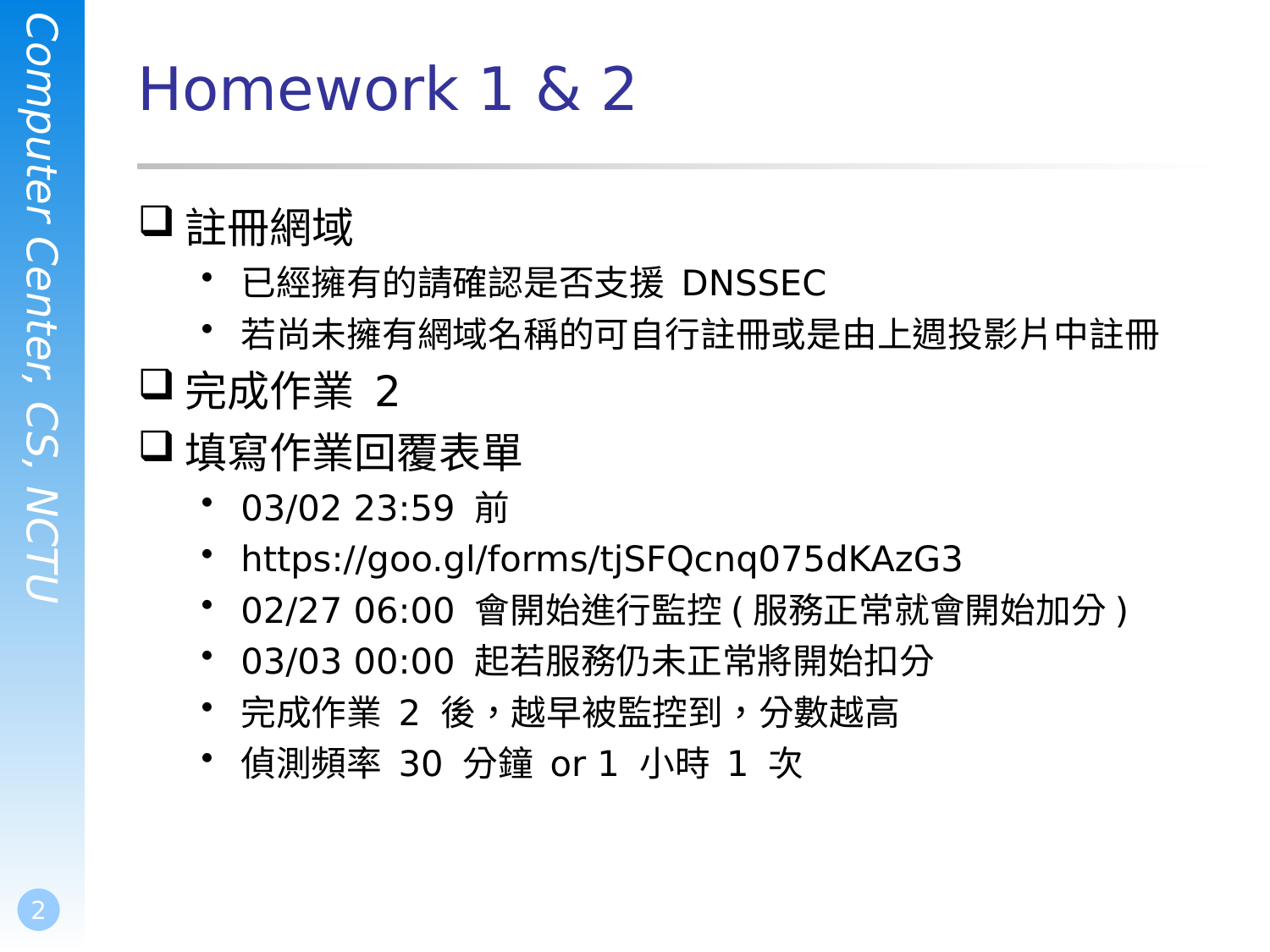

# Homework 1 & 2
註冊網域
已經擁有的請確認是否支援 DNSSEC
若尚未擁有網域名稱的可自行註冊或是由上週投影片中註冊
完成作業 2
填寫作業回覆表單
03/02 23:59 前
https://goo.gl/forms/tjSFQcnq075dKAzG3
02/27 06:00 會開始進行監控(服務正常就會開始加分)
03/03 00:00 起若服務仍未正常將開始扣分
完成作業 2 後，越早被監控到，分數越高
偵測頻率 30 分鐘 or 1 小時 1 次